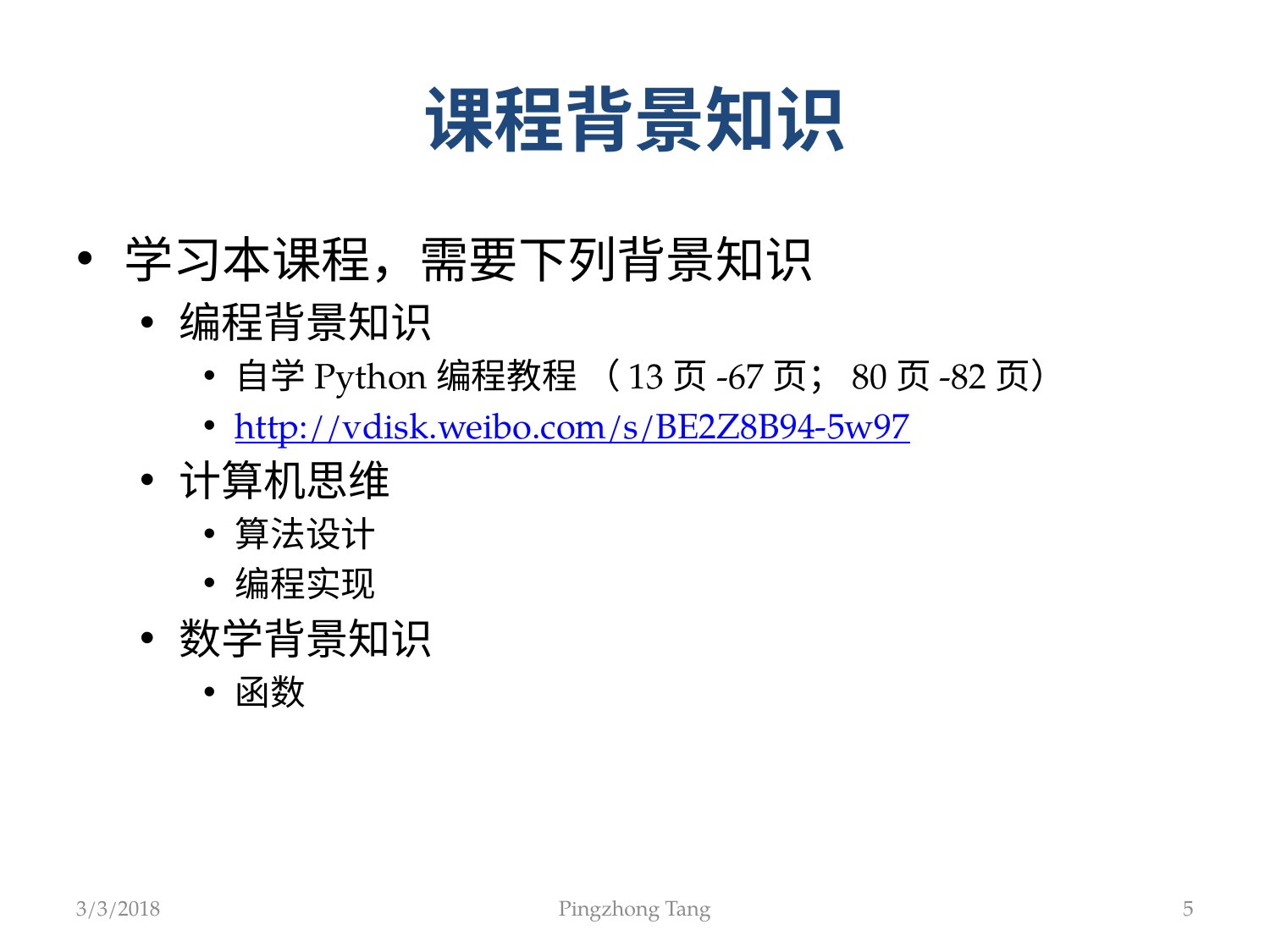

# 课程背景知识
学习本课程，需要下列背景知识
编程背景知识
自学Python编程教程 （13页-67页；80页-82页）
http://vdisk.weibo.com/s/BE2Z8B94-5w97
计算机思维
算法设计
编程实现
数学背景知识
函数
3/3/2018
Pingzhong Tang
5